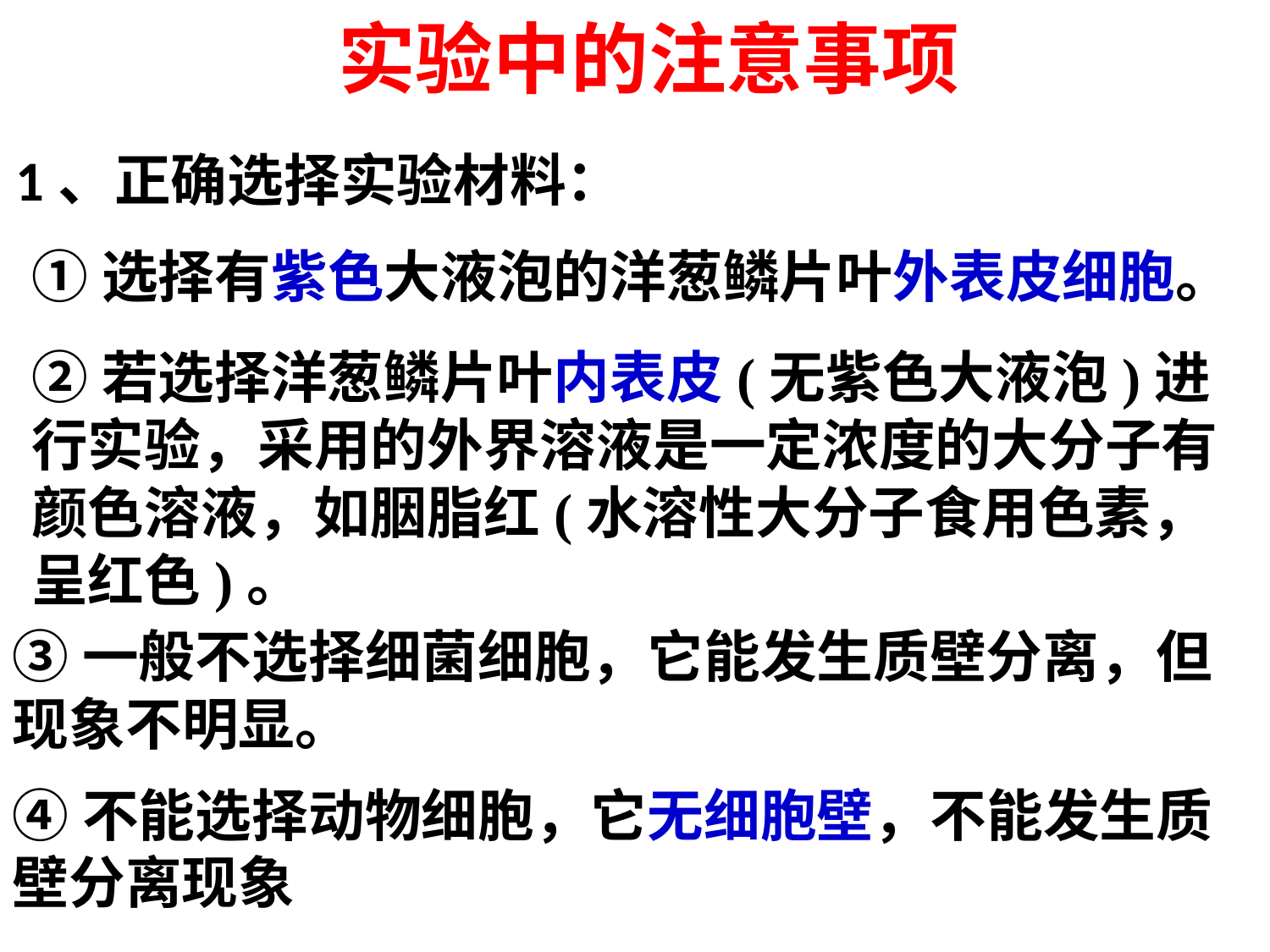

实验中的注意事项
1、正确选择实验材料：

①选择有紫色大液泡的洋葱鳞片叶外表皮细胞。

②若选择洋葱鳞片叶内表皮(无紫色大液泡)进行实验，采用的外界溶液是一定浓度的大分子有颜色溶液，如胭脂红(水溶性大分子食用色素，呈红色)。

③一般不选择细菌细胞，它能发生质壁分离，但现象不明显。

④不能选择动物细胞，它无细胞壁，不能发生质壁分离现象